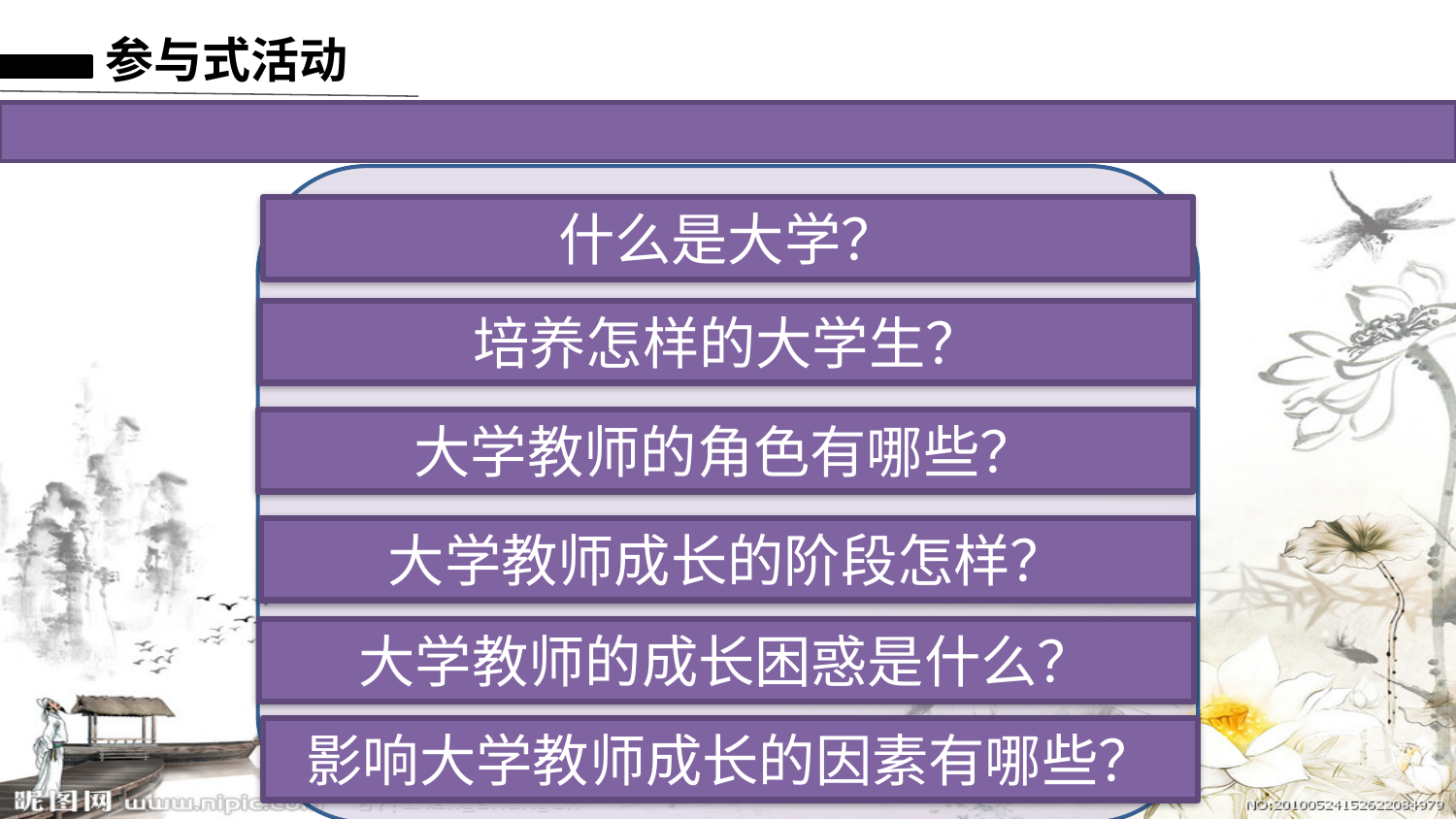

参与式活动

什么是大学？
培养怎样的大学生？
大学教师的角色有哪些？
大学教师成长的阶段怎样？
大学教师的成长困惑是什么？
影响大学教师成长的因素有哪些？